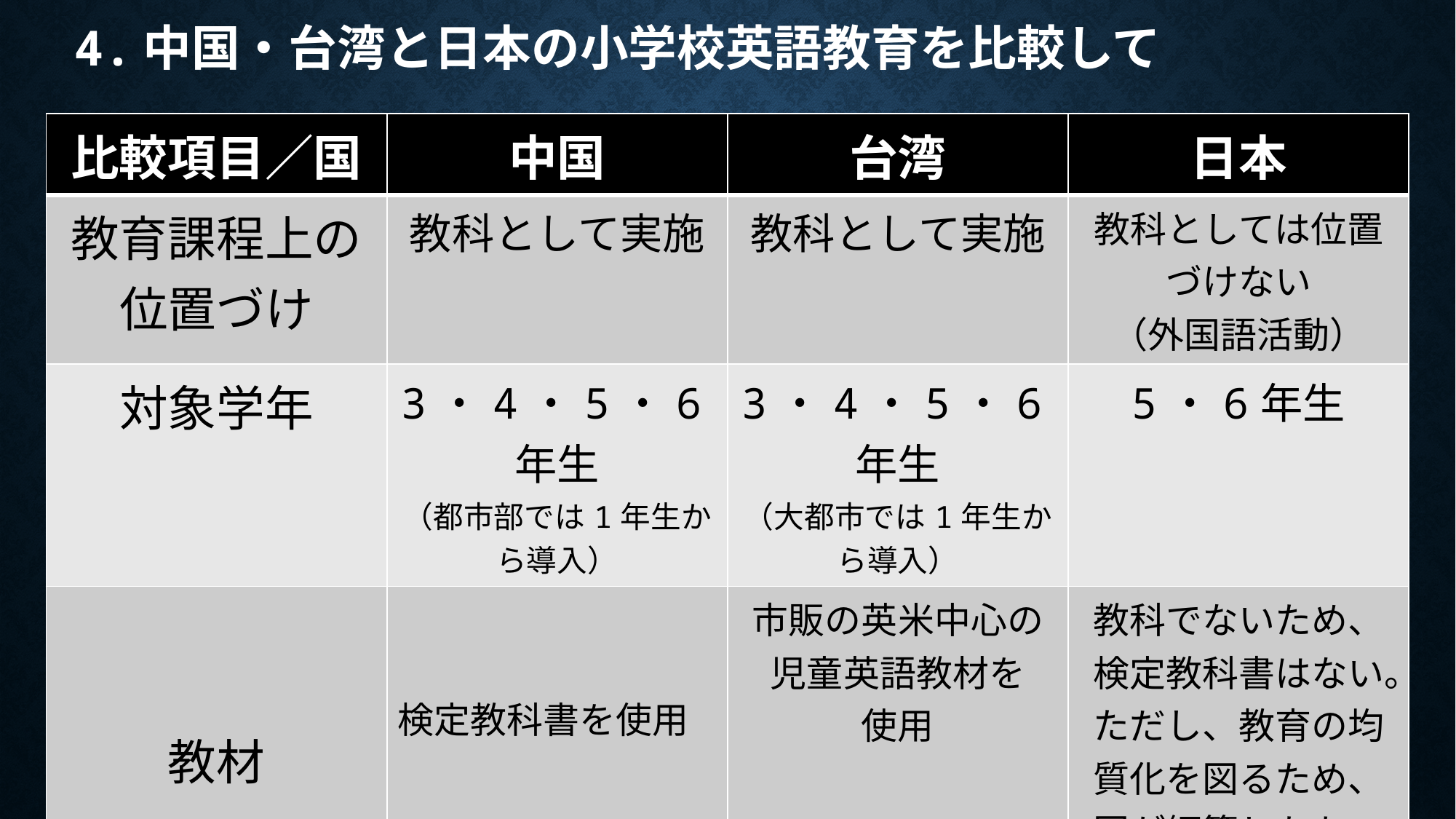

# 4.中国・台湾と日本の小学校英語教育を比較して
| 比較項目／国 | 中国 | 台湾 | 日本 |
| --- | --- | --- | --- |
| 教育課程上の 位置づけ | 教科として実施 | 教科として実施 | 教科としては位置づけない （外国語活動） |
| 対象学年 | 3・4・5・6年生 （都市部では1年生から導入） | 3・4・5・6年生 （大都市では1年生から導入） | 5・6年生 |
| 教材 | 検定教科書を使用 | 市販の英米中心の児童英語教材を 使用 | 教科でないため、検定教科書はない。ただし、教育の均質化を図るため、国が編纂したものを使用 |